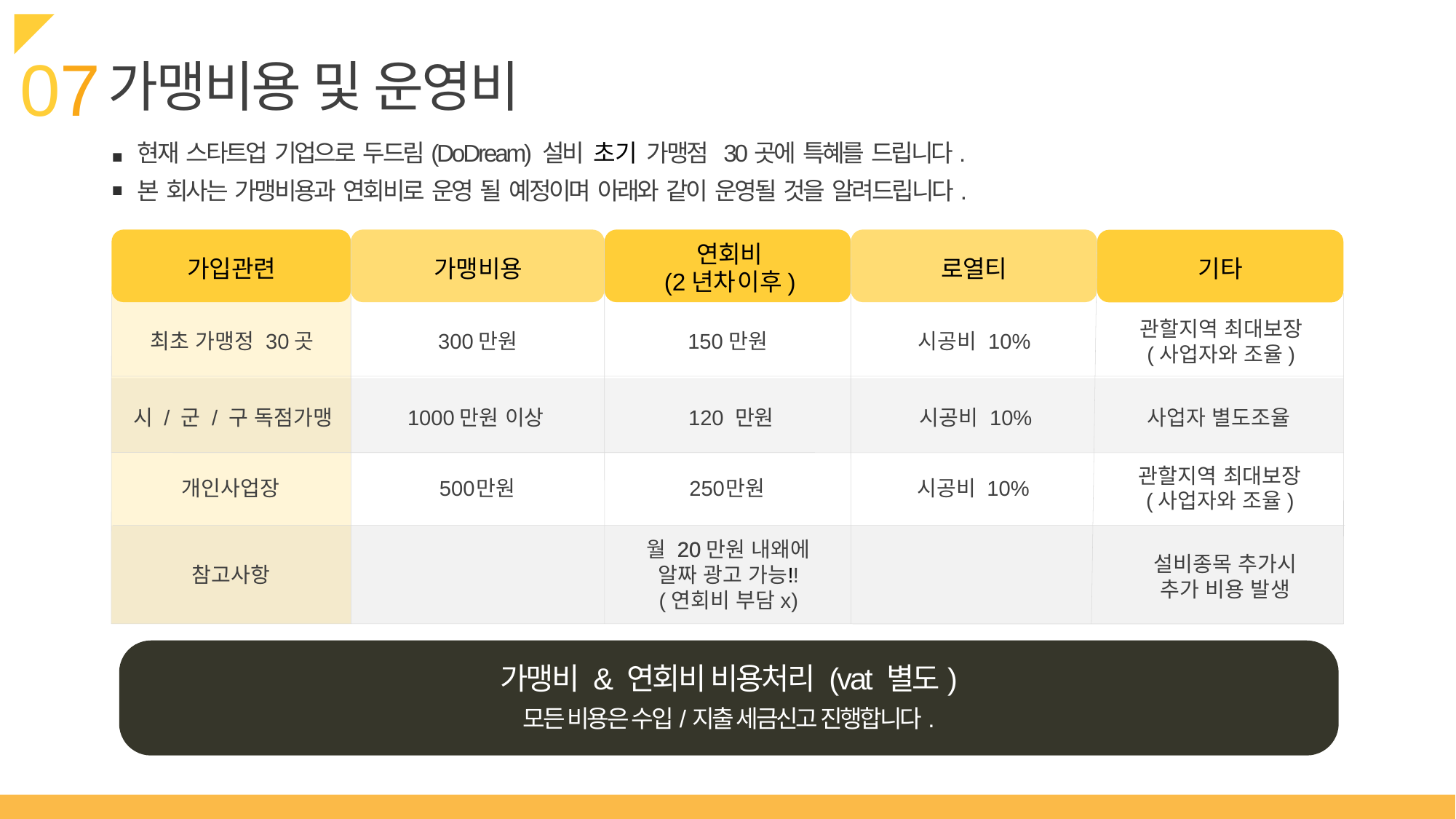

07
가맹비용 및 운영비
현재  스타트업  기업으로  두드림(DoDream) 설비  초기  가맹점  30곳에  특혜를  드립니다.
본  회사는  가맹비용과  연회비로  운영  될  예정이며  아래와  같이  운영될  것을  알려드립니다.

연회비
(2년차
이후)
가입관련
가맹비용
로열티
기타

관할지역 최대보장
(사업자와 조율)
최초 가맹정 30곳

300만원
150만원
시공비 10%

시 / 군 / 구 독점가맹
1000만원 이상
120 만원
시공비 10%
사업자 별도조율

관할지역 최대보장
(사업자와 조율)
개인사업장
500
만원
250
만원
시공비 10%

월 20만원 내왜에
알짜 광고 가능!
(연회비 부담x)
20
설비종목 추가시
추가 비용 발생
!

참고사항

가맹비 & 연회비 비용처리 (vat 별도)
모든 비용은 수입/지출 세금신고 진행합니다.